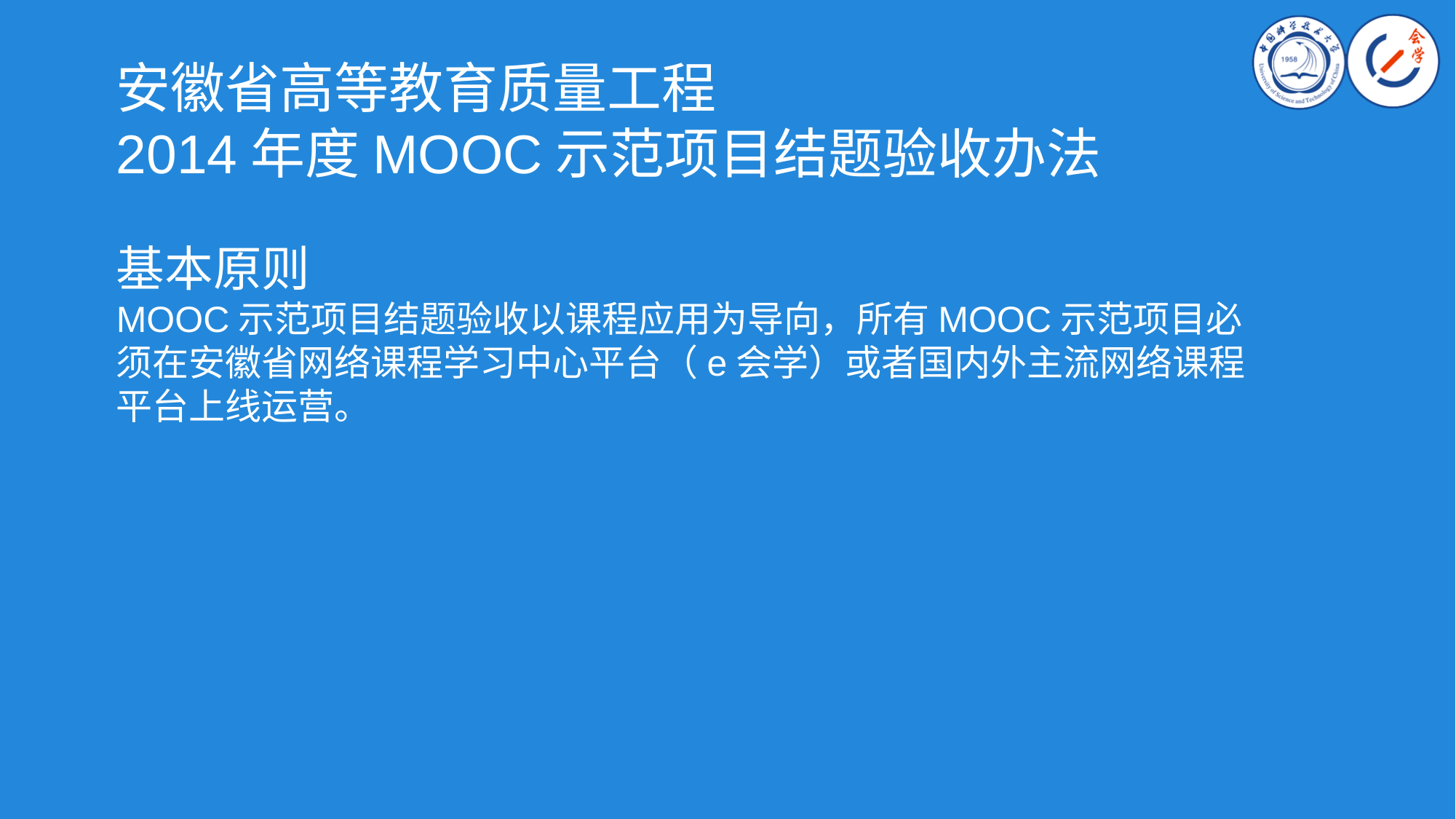

安徽省高等教育质量工程
2014年度MOOC示范项目结题验收办法
基本原则
MOOC示范项目结题验收以课程应用为导向，所有MOOC示范项目必须在安徽省网络课程学习中心平台（e会学）或者国内外主流网络课程平台上线运营。